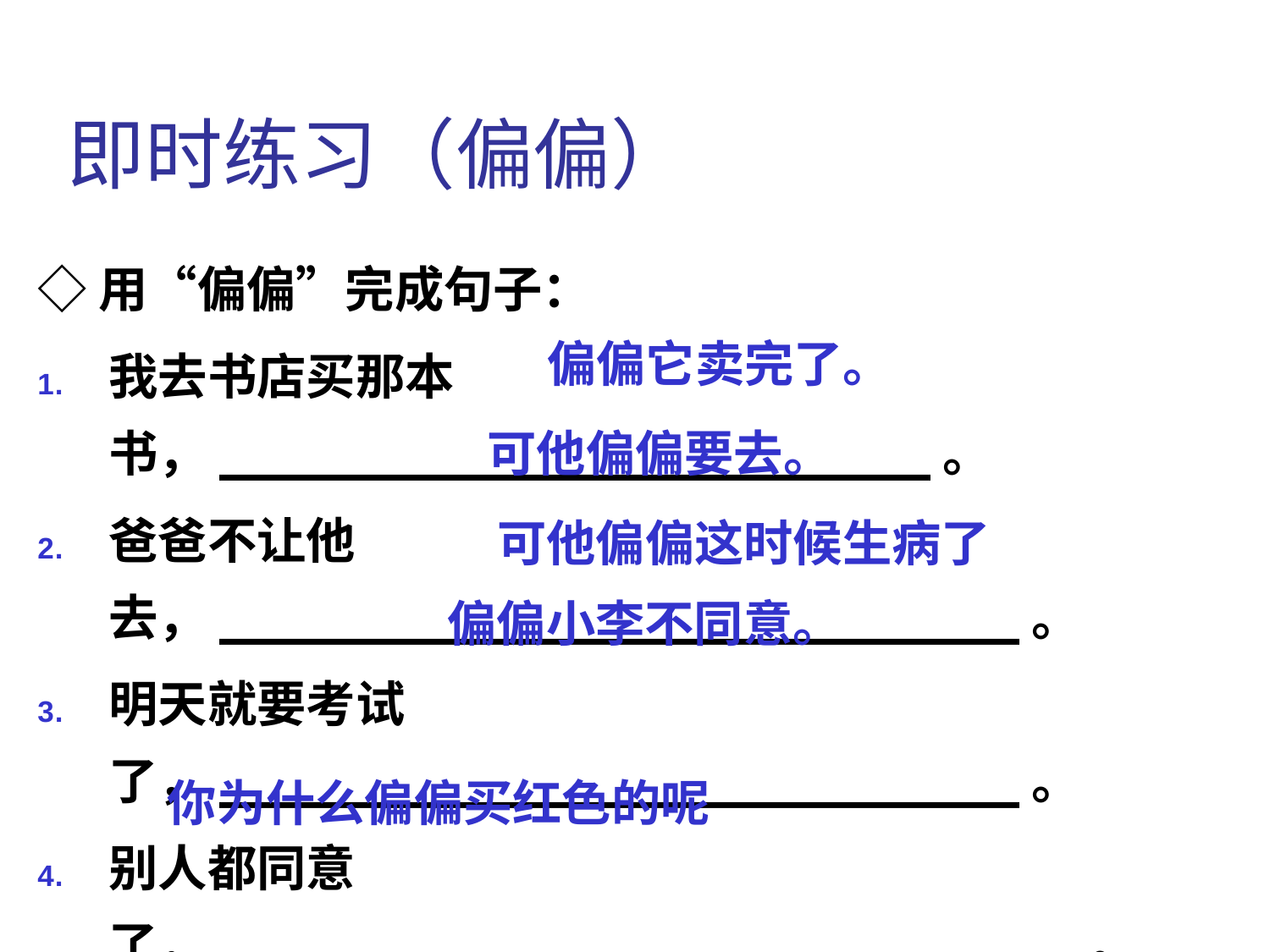

# 即时练习（偏偏）
◇用“偏偏”完成句子：
我去书店买那本书，________________________。
爸爸不让他去，___________________________。
明天就要考试了，___________________________。
别人都同意了，_____________________________。
这种衣服有很多好看的颜色，_________________________________？

偏偏它卖完了。
可他偏偏要去。
可他偏偏这时候生病了
偏偏小李不同意。
你为什么偏偏买红色的呢